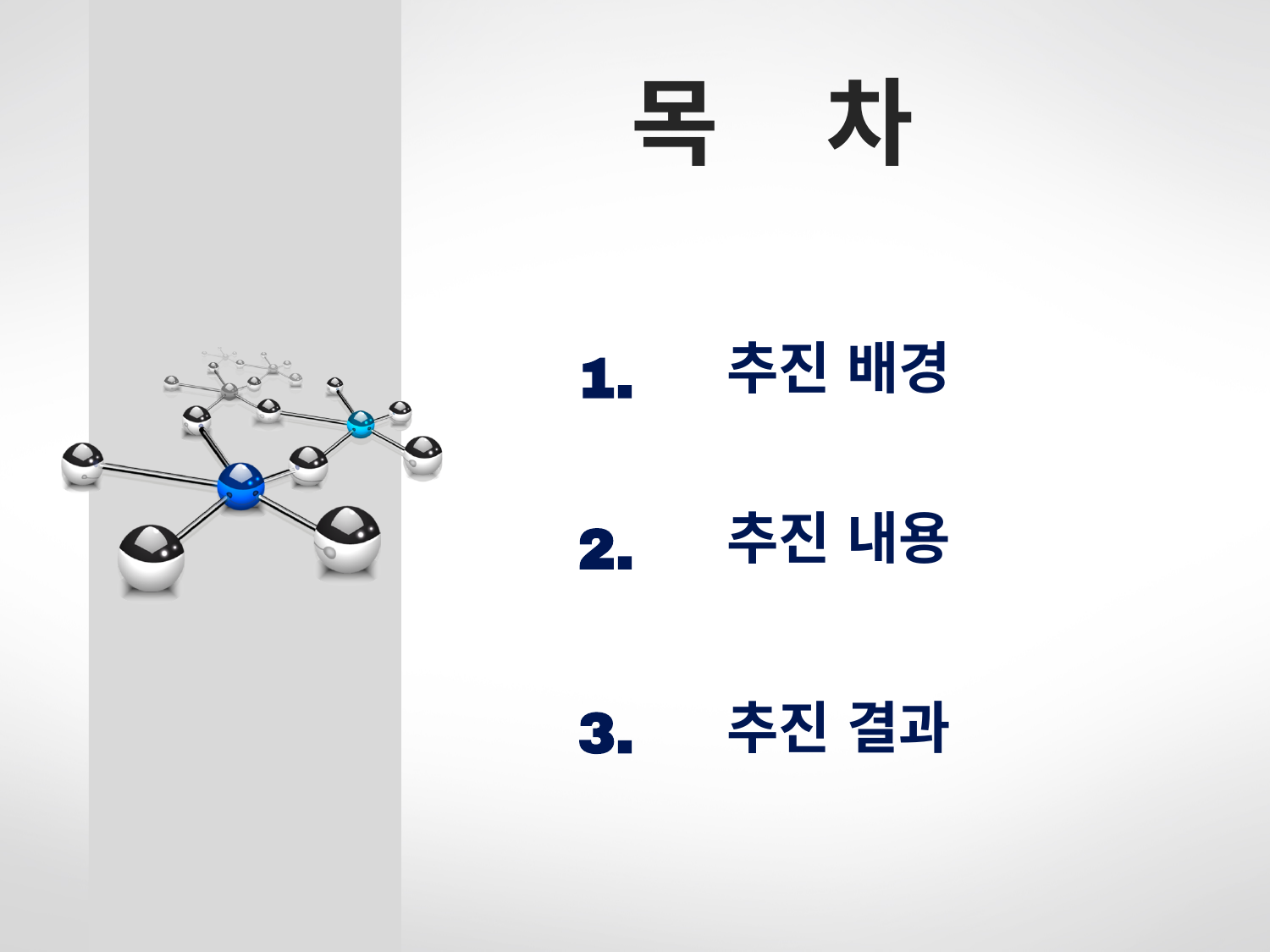

목    차
 추진 배경
1.
 추진 내용
2.
 추진 결과
3.